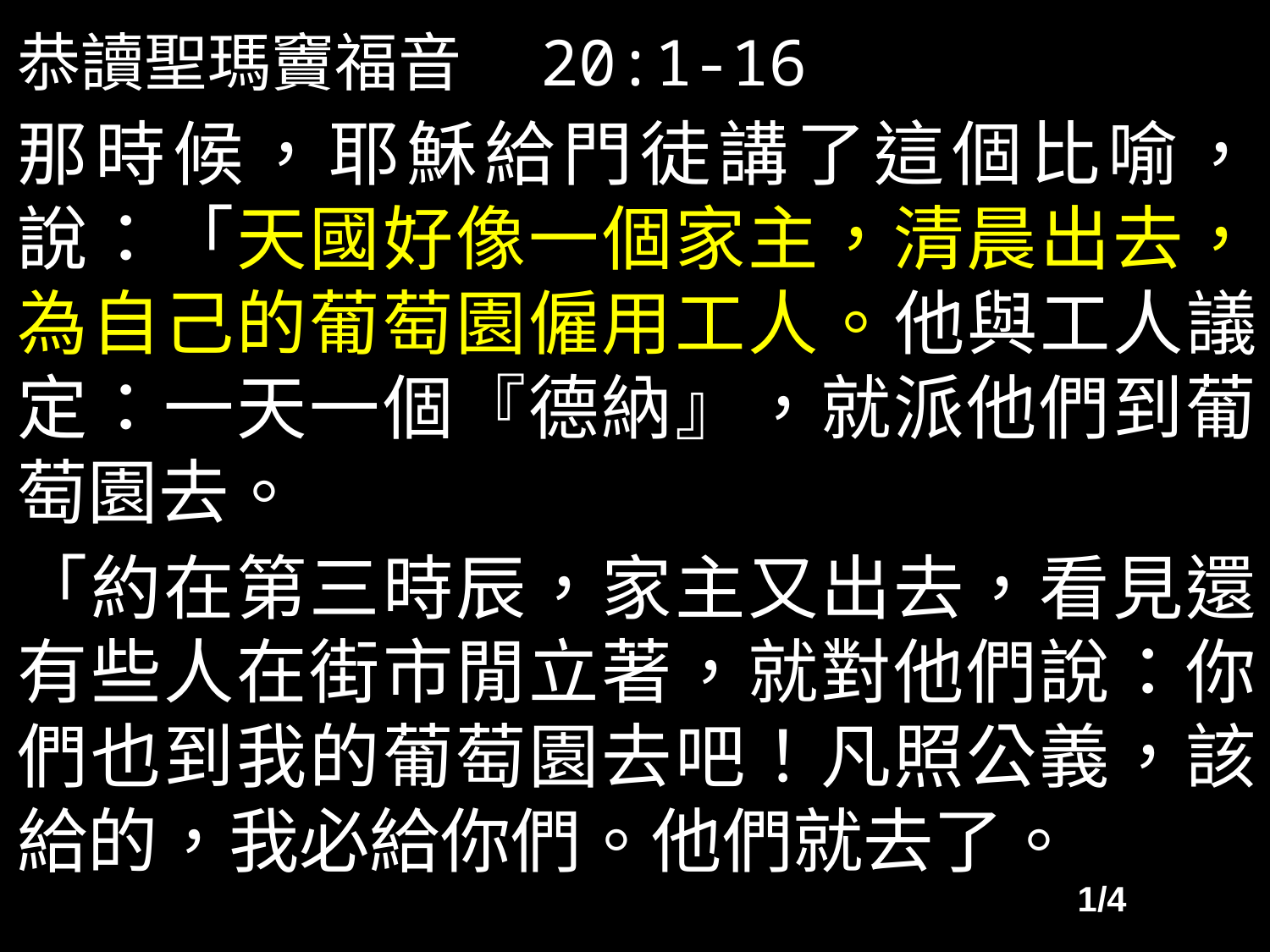

恭讀聖瑪竇福音　20:1-16
那時候，耶穌給門徒講了這個比喻，說：「天國好像一個家主，清晨出去，為自己的葡萄園僱用工人。他與工人議定：一天一個『德納』，就派他們到葡萄園去。
「約在第三時辰，家主又出去，看見還有些人在街市閒立著，就對他們說：你們也到我的葡萄園去吧！凡照公義，該給的，我必給你們。他們就去了。
1/4